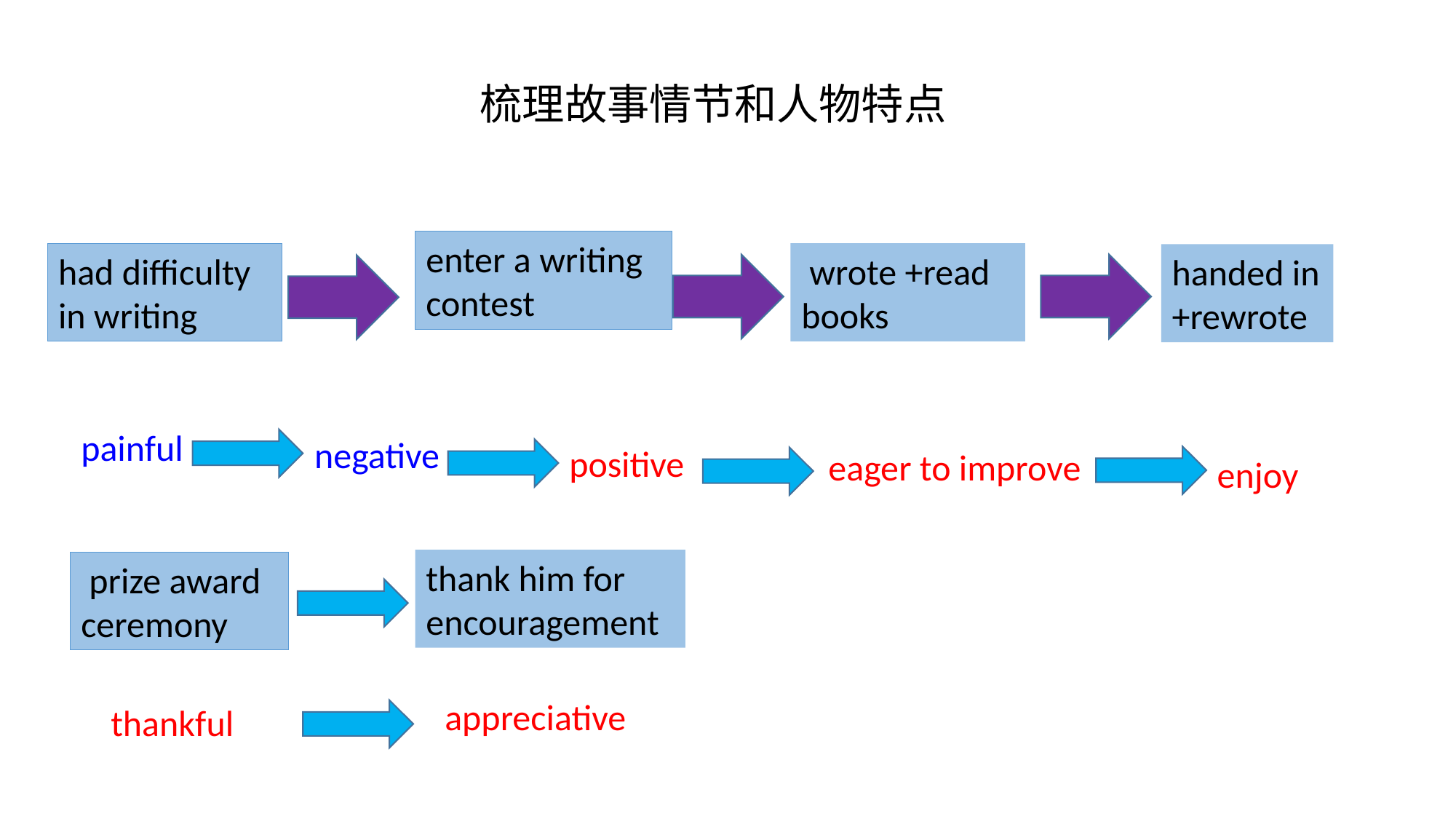

梳理故事情节和人物特点
enter a writing contest
 wrote +read books
had difficulty in writing
handed in +rewrote

painful
negative

positive

eager to improve
enjoy

thank him for encouragement
 prize award ceremony

appreciative
thankful